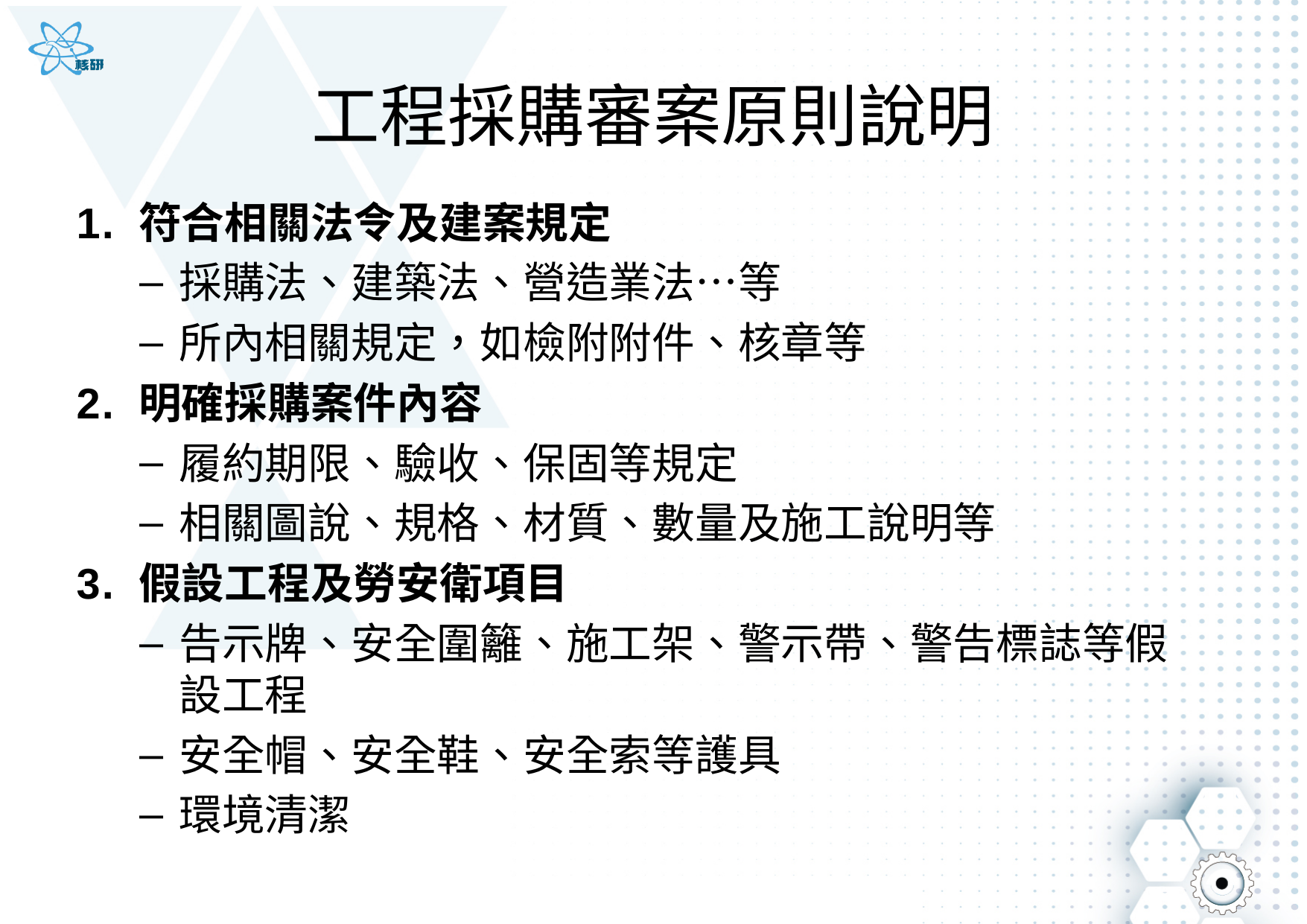

# 工程採購審案原則說明
符合相關法令及建案規定
採購法、建築法、營造業法…等
所內相關規定，如檢附附件、核章等
明確採購案件內容
履約期限、驗收、保固等規定
相關圖說、規格、材質、數量及施工說明等
假設工程及勞安衛項目
告示牌、安全圍籬、施工架、警示帶、警告標誌等假設工程
安全帽、安全鞋、安全索等護具
環境清潔